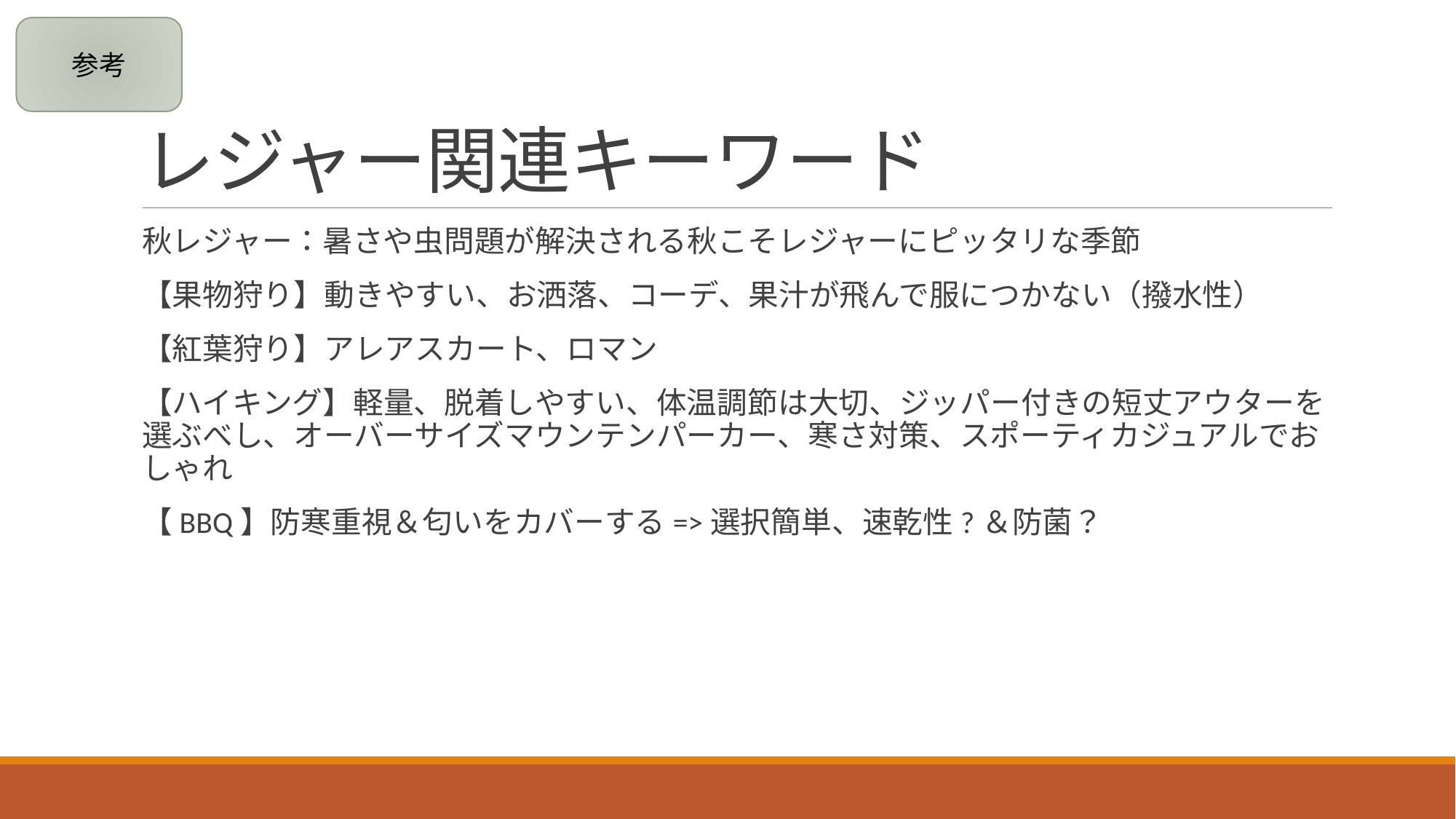

参考
# レジャー関連キーワード
秋レジャー：暑さや虫問題が解決される秋こそレジャーにピッタリな季節
【果物狩り】動きやすい、お洒落、コーデ、果汁が飛んで服につかない（撥水性）
【紅葉狩り】アレアスカート、ロマン
【ハイキング】軽量、脱着しやすい、体温調節は大切、ジッパー付きの短丈アウターを選ぶべし、オーバーサイズマウンテンパーカー、寒さ対策、スポーティカジュアルでおしゃれ
【BBQ】防寒重視＆匂いをカバーする=>選択簡単、速乾性?＆防菌？